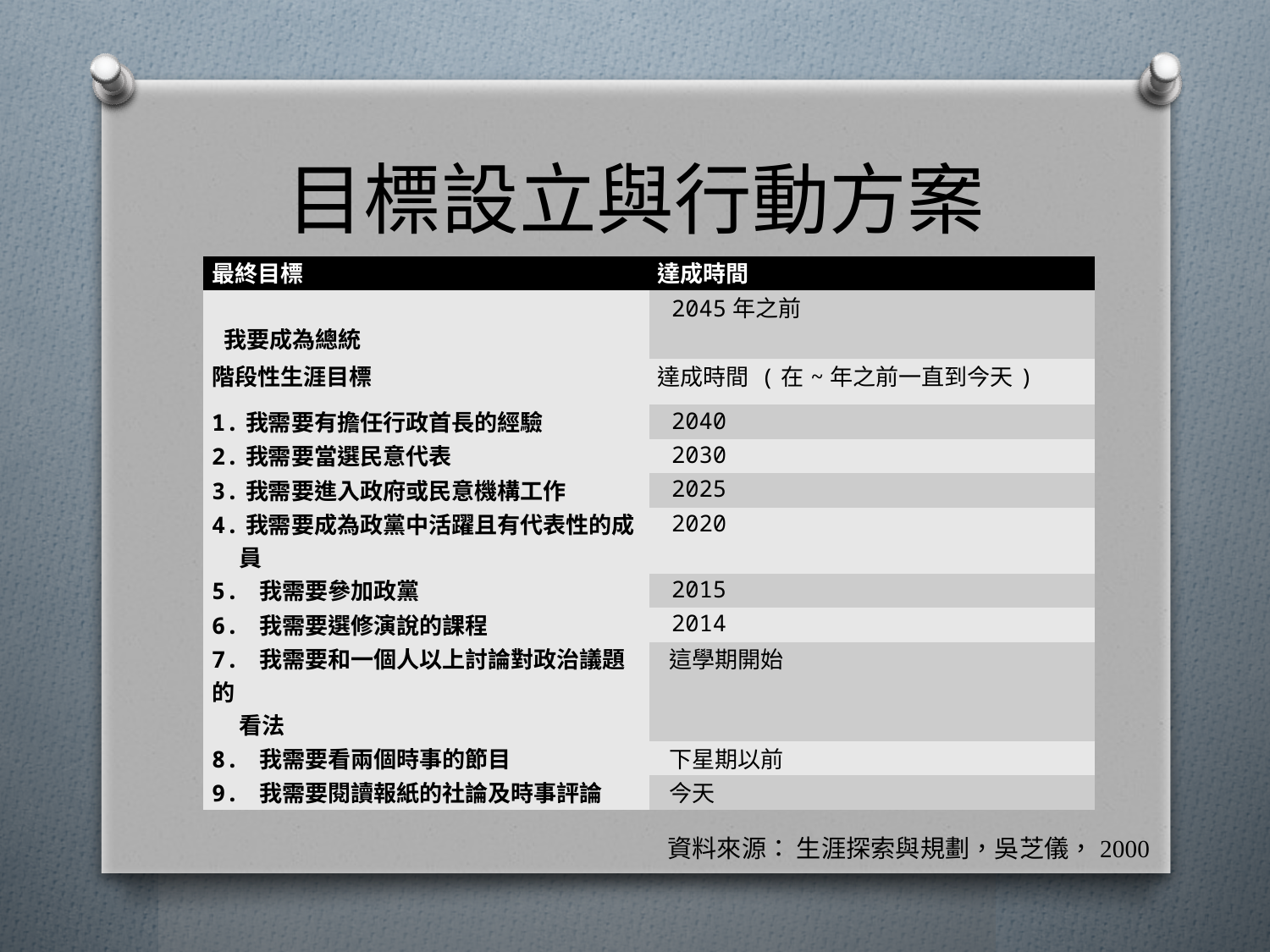

# 目標設立與行動方案
| 最終目標 | 達成時間 |
| --- | --- |
| 我要成為總統 | 2045年之前 |
| 階段性生涯目標 | 達成時間 (在~年之前一直到今天) |
| 1.我需要有擔任行政首長的經驗 | 2040 |
| 2.我需要當選民意代表 | 2030 |
| 3.我需要進入政府或民意機構工作 | 2025 |
| 4.我需要成為政黨中活躍且有代表性的成 員 | 2020 |
| 5. 我需要參加政黨 | 2015 |
| 6. 我需要選修演說的課程 | 2014 |
| 7. 我需要和一個人以上討論對政治議題的 看法 | 這學期開始 |
| 8. 我需要看兩個時事的節目 | 下星期以前 |
| 9. 我需要閱讀報紙的社論及時事評論 | 今天 |
資料來源： 生涯探索與規劃，吳芝儀，2000